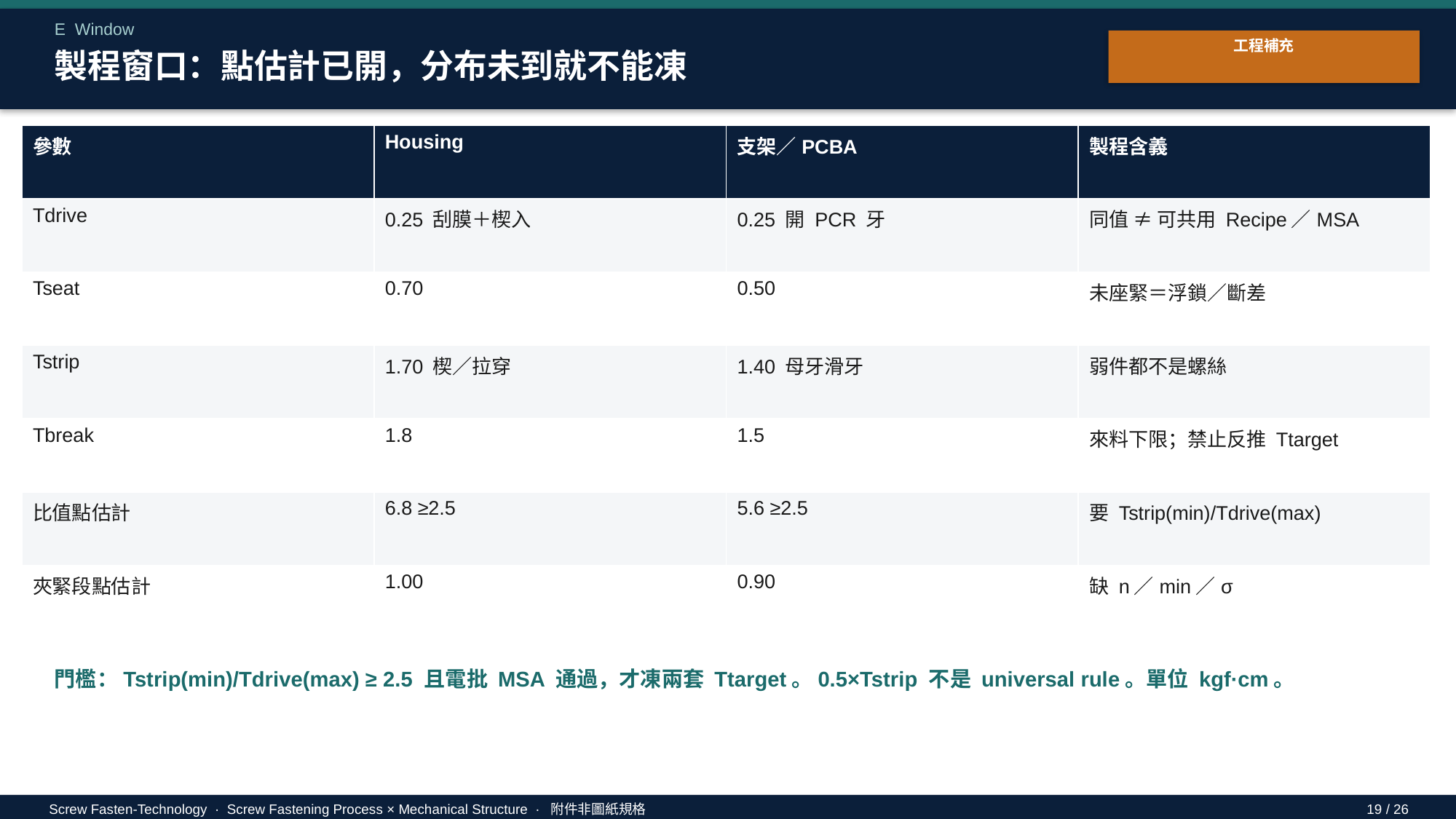

E  Window

工程補充
製程窗口：點估計已開，分布未到就不能凍
| 參數 | Housing | 支架／PCBA | 製程含義 |
| --- | --- | --- | --- |
| Tdrive | 0.25 刮膜＋楔入 | 0.25 開 PCR 牙 | 同值 ≠ 可共用 Recipe／MSA |
| Tseat | 0.70 | 0.50 | 未座緊＝浮鎖／斷差 |
| Tstrip | 1.70 楔／拉穿 | 1.40 母牙滑牙 | 弱件都不是螺絲 |
| Tbreak | 1.8 | 1.5 | 來料下限；禁止反推 Ttarget |
| 比值點估計 | 6.8 ≥2.5 | 5.6 ≥2.5 | 要 Tstrip(min)/Tdrive(max) |
| 夾緊段點估計 | 1.00 | 0.90 | 缺 n／min／σ |
門檻：Tstrip(min)/Tdrive(max) ≥ 2.5 且電批 MSA 通過，才凍兩套 Ttarget。0.5×Tstrip 不是 universal rule。單位 kgf·cm。

Screw Fasten-Technology  ·  Screw Fastening Process × Mechanical Structure  ·  附件非圖紙規格
19 / 26